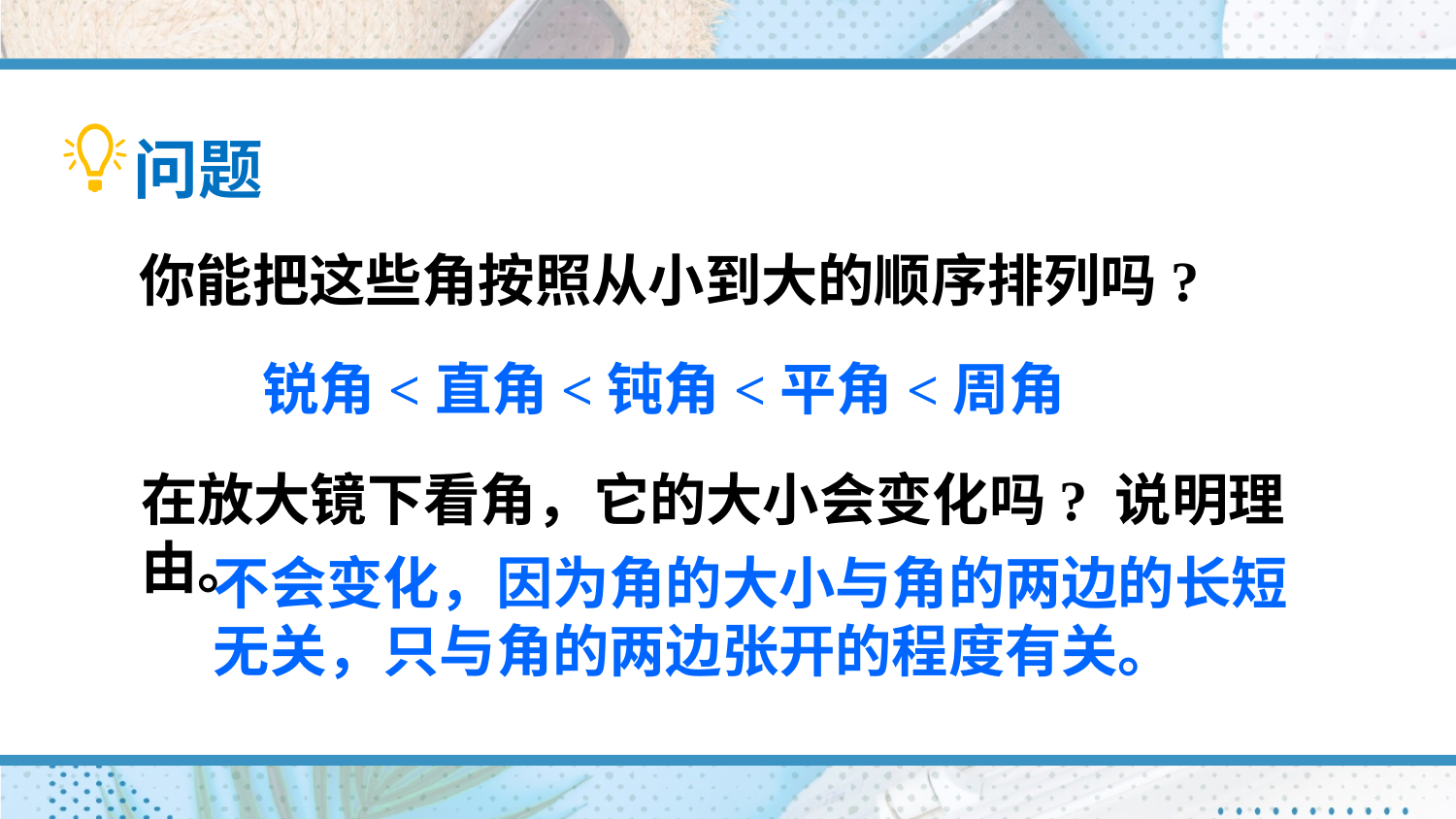

问题

你能把这些角按照从小到大的顺序排列吗?
锐角<直角<钝角<平角<周角
在放大镜下看角，它的大小会变化吗? 说明理由。
不会变化，因为角的大小与角的两边的长短无关，只与角的两边张开的程度有关。